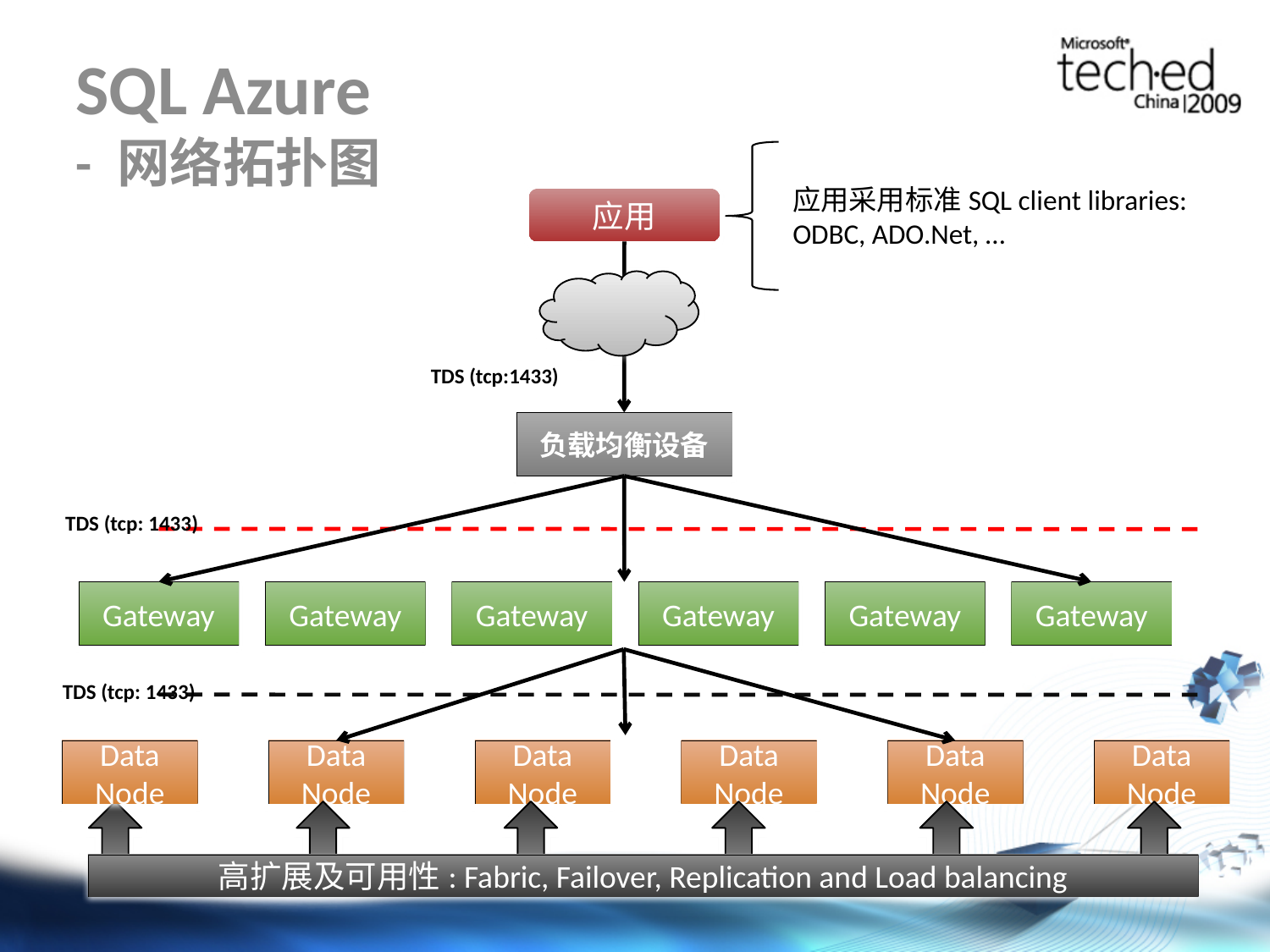

# SQL Azure - 网络拓扑图

应用采用标准SQL client libraries: ODBC, ADO.Net, …
应用

TDS (tcp:1433)
负载均衡设备
TDS (tcp: 1433)
Gateway
Gateway
Gateway
Gateway
Gateway
Gateway
TDS (tcp: 1433)
Data Node
Data Node
Data Node
Data Node
Data Node
Data Node

高扩展及可用性: Fabric, Failover, Replication and Load balancing